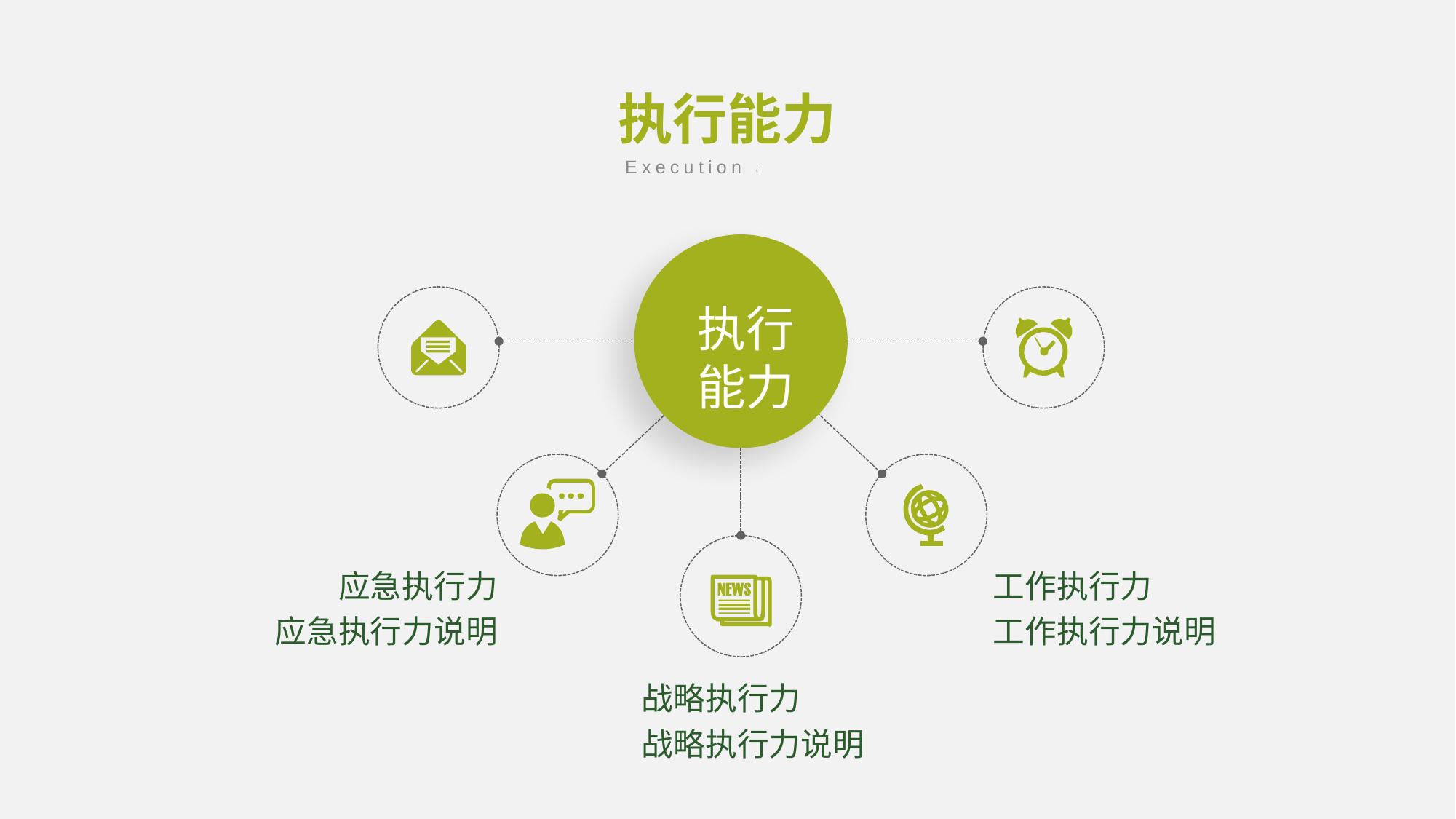

# 执行能力
Execution ability

执行
能力

应急执行力
应急执行力说明

工作执行力
工作执行力说明

战略执行力
战略执行力说明